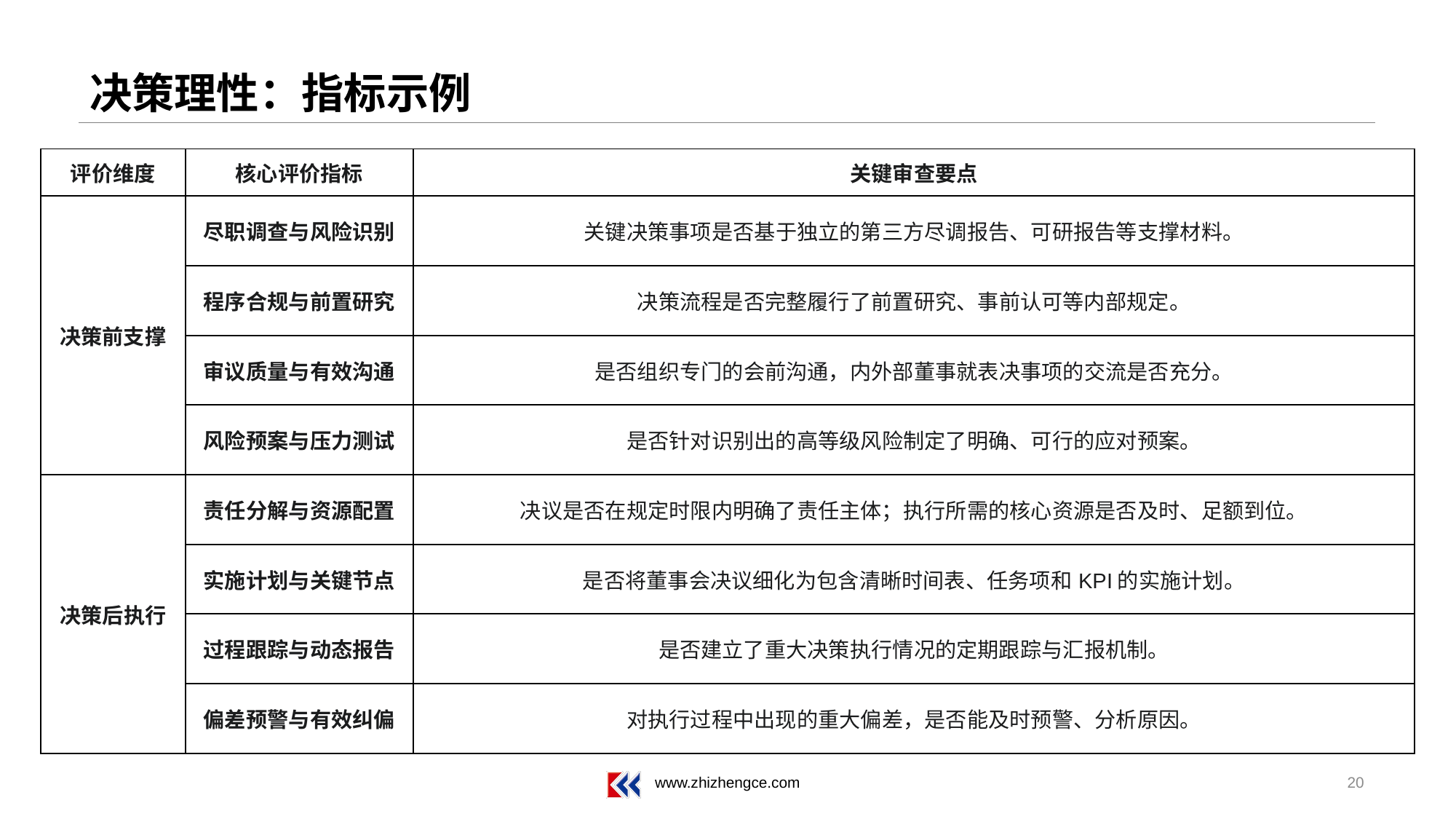

# 决策理性：指标示例
| 评价维度 | 核心评价指标 | 关键审查要点 |
| --- | --- | --- |
| 决策前支撑 | 尽职调查与风险识别 | 关键决策事项是否基于独立的第三方尽调报告、可研报告等支撑材料。 |
|  | 程序合规与前置研究 | 决策流程是否完整履行了前置研究、事前认可等内部规定。 |
|  | 审议质量与有效沟通 | 是否组织专门的会前沟通，内外部董事就表决事项的交流是否充分。 |
|  | 风险预案与压力测试 | 是否针对识别出的高等级风险制定了明确、可行的应对预案。 |
| 决策后执行 | 责任分解与资源配置 | 决议是否在规定时限内明确了责任主体；执行所需的核心资源是否及时、足额到位。 |
|  | 实施计划与关键节点 | 是否将董事会决议细化为包含清晰时间表、任务项和KPI的实施计划。 |
|  | 过程跟踪与动态报告 | 是否建立了重大决策执行情况的定期跟踪与汇报机制。 |
|  | 偏差预警与有效纠偏 | 对执行过程中出现的重大偏差，是否能及时预警、分析原因。 |
20